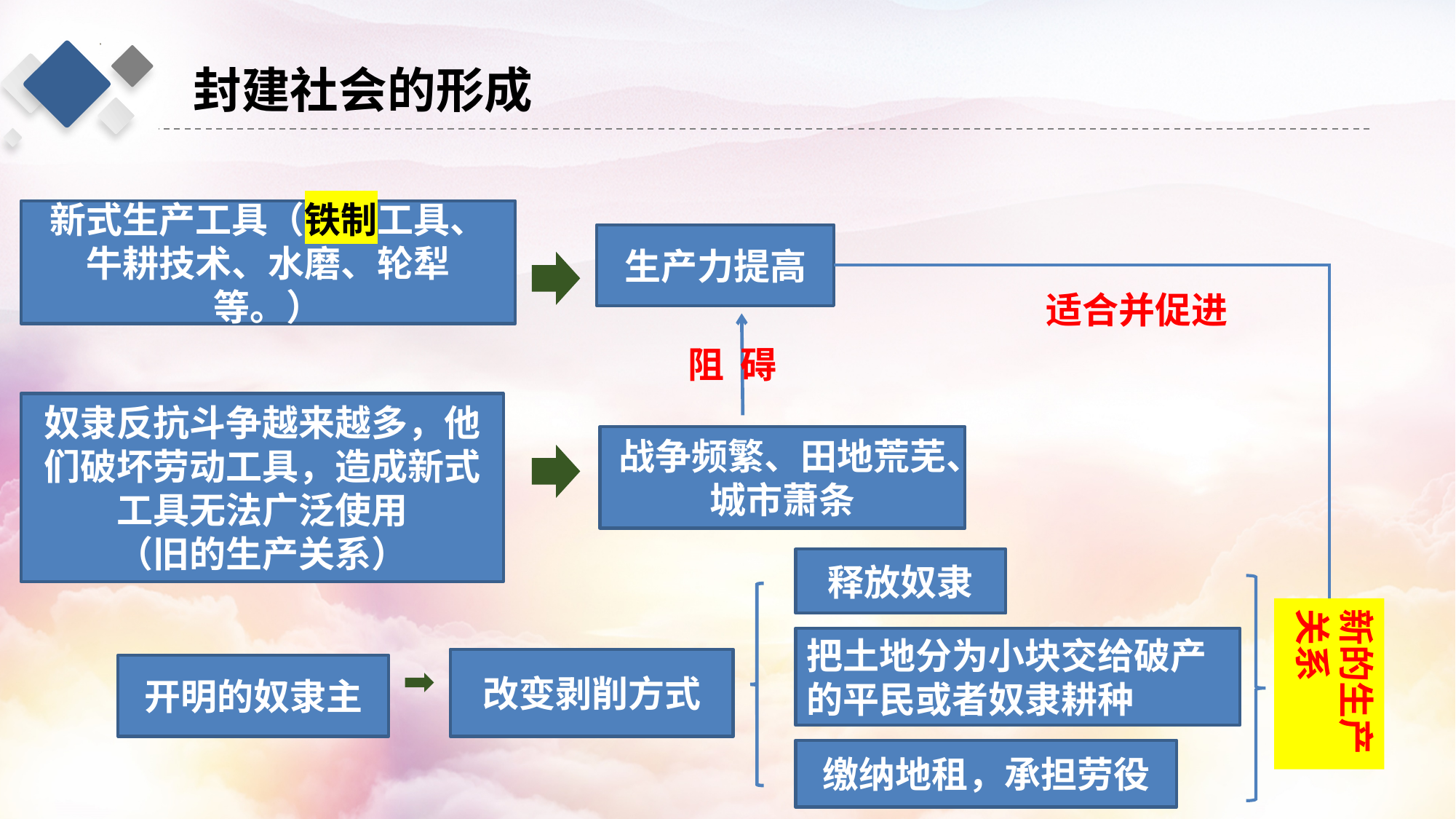

封建社会的形成
新式生产工具（铁制工具、牛耕技术、水磨、轮犁等。）
生产力提高

 适合并促进
阻  碍
奴隶反抗斗争越来越多，他们破坏劳动工具，造成新式工具无法广泛使用
（旧的生产关系）
战争频繁、田地荒芜、城市萧条

释放奴隶

新的生产关系
把土地分为小块交给破产的平民或者奴隶耕种
改变剥削方式
开明的奴隶主

缴纳地租，承担劳役